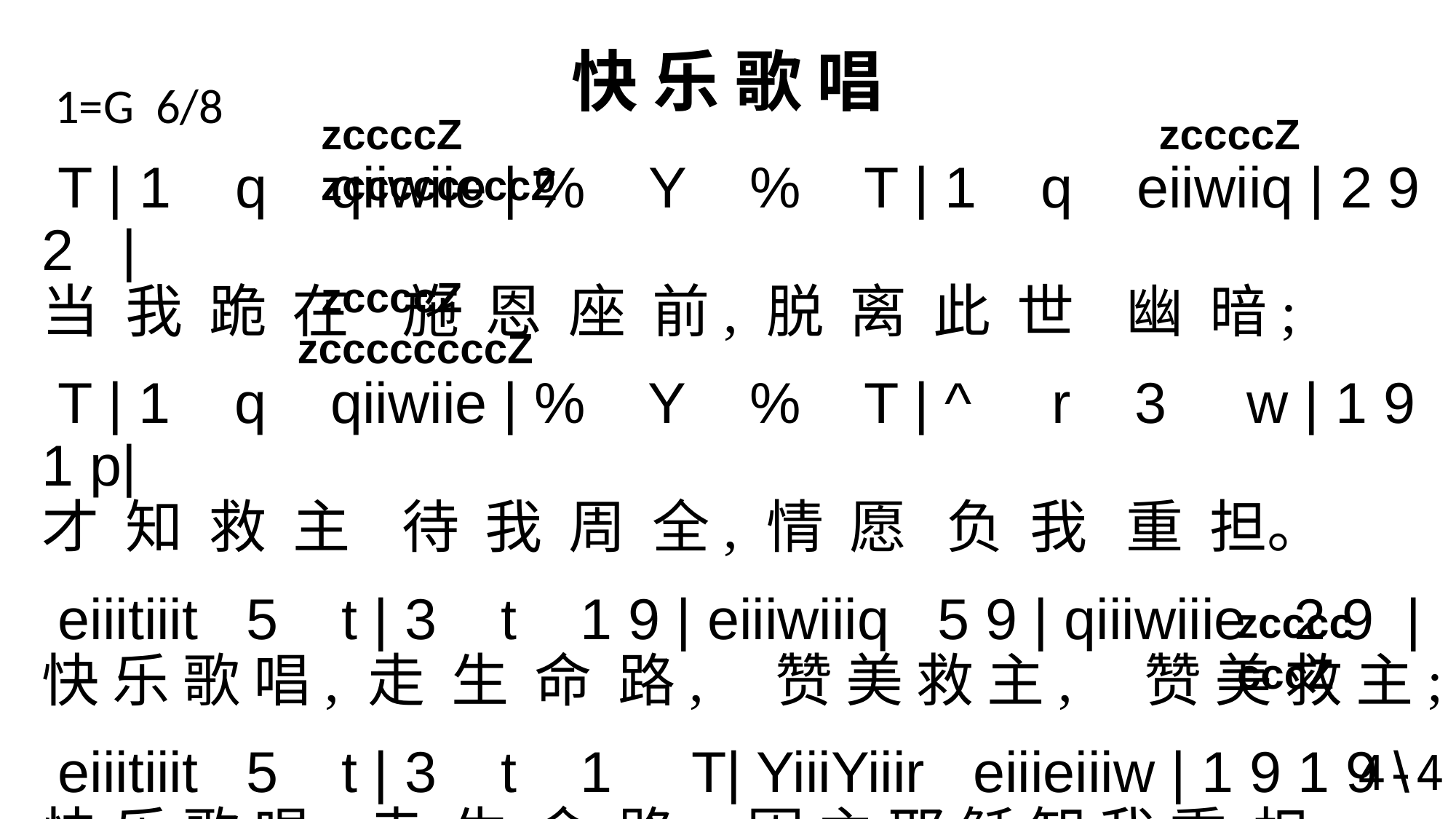

# 快 乐 歌 唱
1=G  6/8
  zccccZ                                                           zccccZ           zccccccccZ

 T | 1    q    qiiwiie | %    Y    %    T | 1    q    eiiwiiq | 2 9  2   |
当  我  跪  在    施  恩  座  前, 脱  离  此  世    幽  暗;
T | 1    q    qiiwiie | %    Y    %    T | ^     r    3     w | 1 9  1 p|
才  知  救  主    待  我  周  全, 情  愿   负  我   重  担。
eiiitiiit   5    t | 3    t    1 9 | eiiiwiiiq   5 9 | qiiiwiiie   2 9  |
快 乐 歌 唱, 走  生  命  路,    赞 美 救 主,    赞 美 救 主;
eiiitiiit   5    t | 3    t    1     T| YiiiYiiir   eiiieiiiw | 1 9 1 9 \
快 乐 歌 唱, 走  生  命  路,  因 主 耶 稣 卸 我 重  担。
  zccccZ                                                                              zccccccccZ
zcccccccZ
4-4